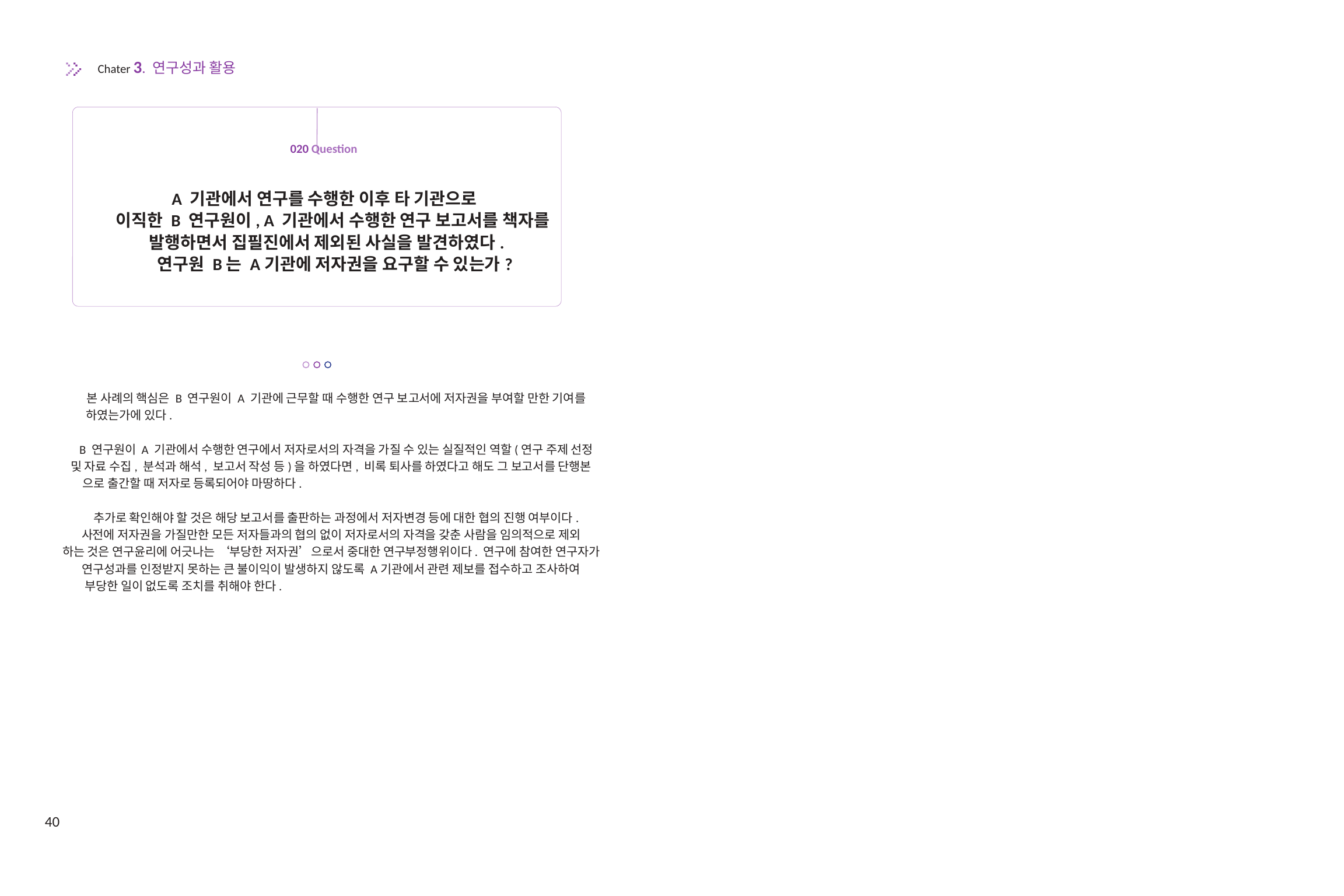

Chater 3. 연구성과 활용

020 Question

A 기관에서 연구를 수행한 이후 타 기관으로
이직한 B 연구원이, A 기관에서 수행한 연구 보고서를 책자를
발행하면서 집필진에서 제외된 사실을 발견하였다.
연구원 B는 A기관에 저자권을 요구할 수 있는가?

본 사례의 핵심은 B 연구원이 A 기관에 근무할 때 수행한 연구 보고서에 저자권을 부여할 만한 기여를
하였는가에 있다.
B 연구원이 A 기관에서 수행한 연구에서 저자로서의 자격을 가질 수 있는 실질적인 역할(연구 주제 선정
및 자료 수집, 분석과 해석, 보고서 작성 등)을 하였다면, 비록 퇴사를 하였다고 해도 그 보고서를 단행본
으로 출간할 때 저자로 등록되어야 마땅하다.
추가로 확인해야 할 것은 해당 보고서를 출판하는 과정에서 저자변경 등에 대한 협의 진행 여부이다.
사전에 저자권을 가질만한 모든 저자들과의 협의 없이 저자로서의 자격을 갖춘 사람을 임의적으로 제외
하는 것은 연구윤리에 어긋나는 ‘부당한 저자권’으로서 중대한 연구부정행위이다. 연구에 참여한 연구자가
연구성과를 인정받지 못하는 큰 불이익이 발생하지 않도록 A기관에서 관련 제보를 접수하고 조사하여
부당한 일이 없도록 조치를 취해야 한다.
40